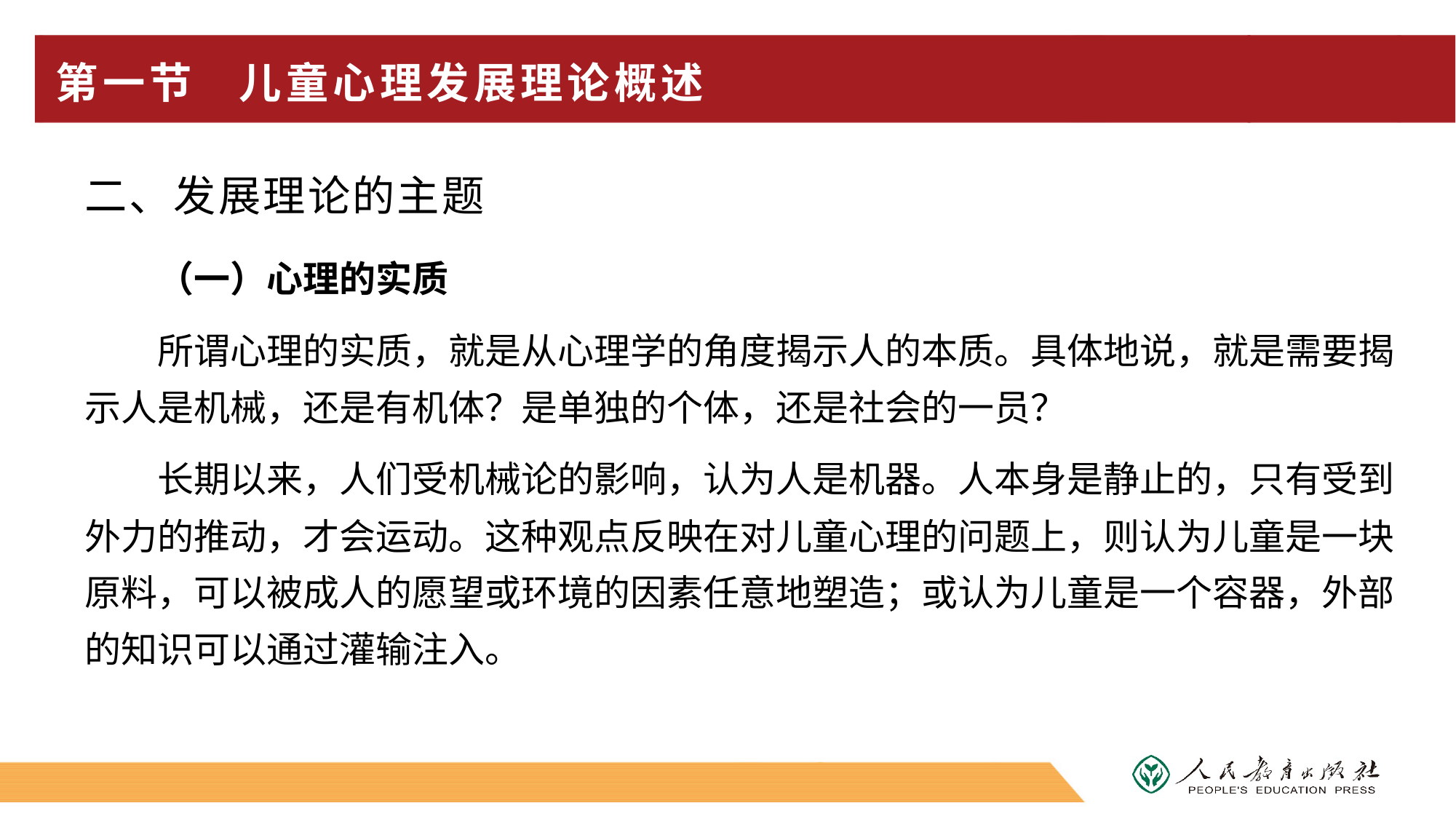

# 第一节   儿童心理发展理论概述
二、发展理论的主题
（一）心理的实质
所谓心理的实质，就是从心理学的角度揭示人的本质。具体地说，就是需要揭示人是机械，还是有机体？是单独的个体，还是社会的一员？
长期以来，人们受机械论的影响，认为人是机器。人本身是静止的，只有受到外力的推动，才会运动。这种观点反映在对儿童心理的问题上，则认为儿童是一块原料，可以被成人的愿望或环境的因素任意地塑造；或认为儿童是一个容器，外部的知识可以通过灌输注入。